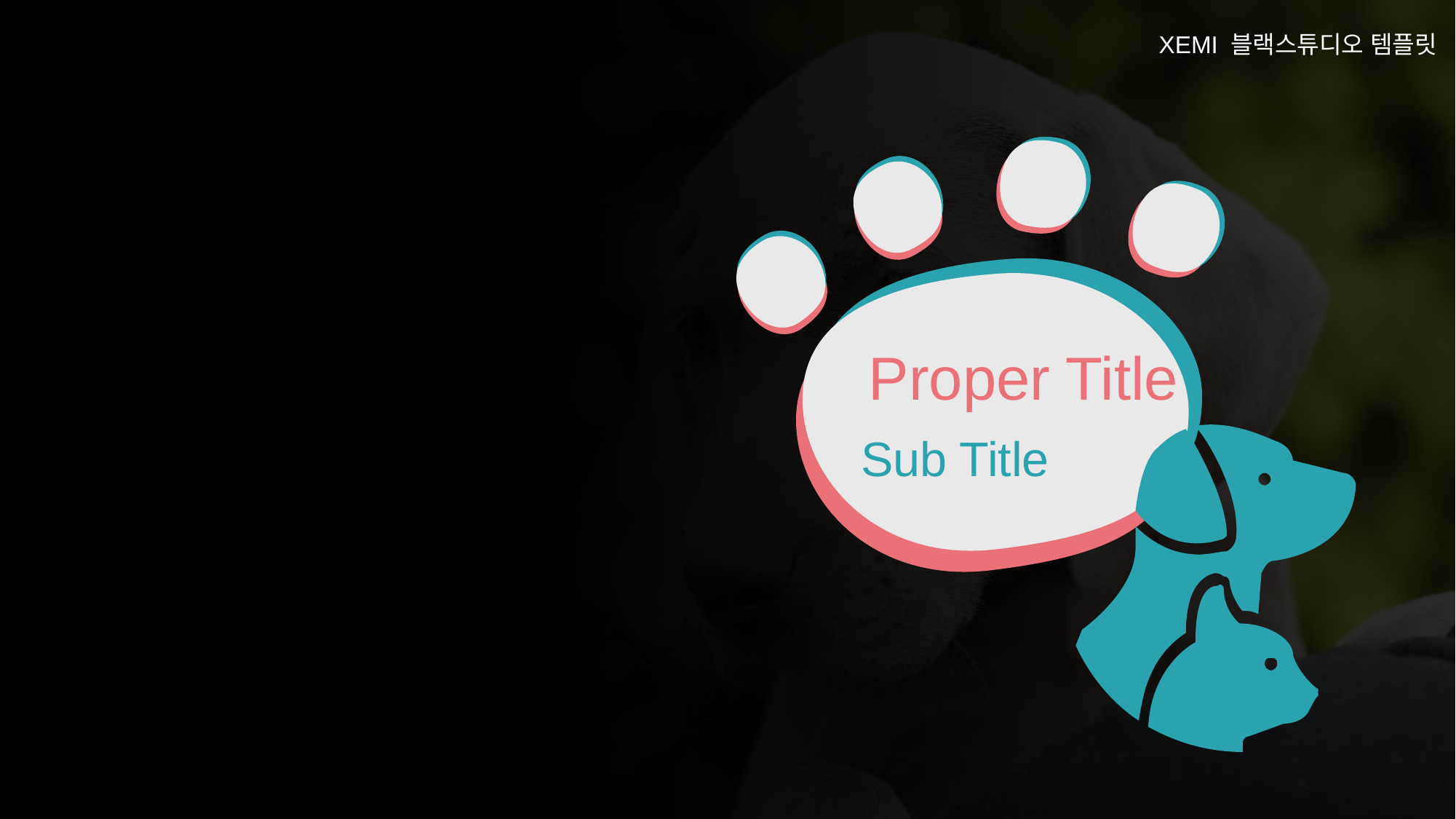

XEMI 블랙스튜디오 템플릿

Proper Title

Sub Title